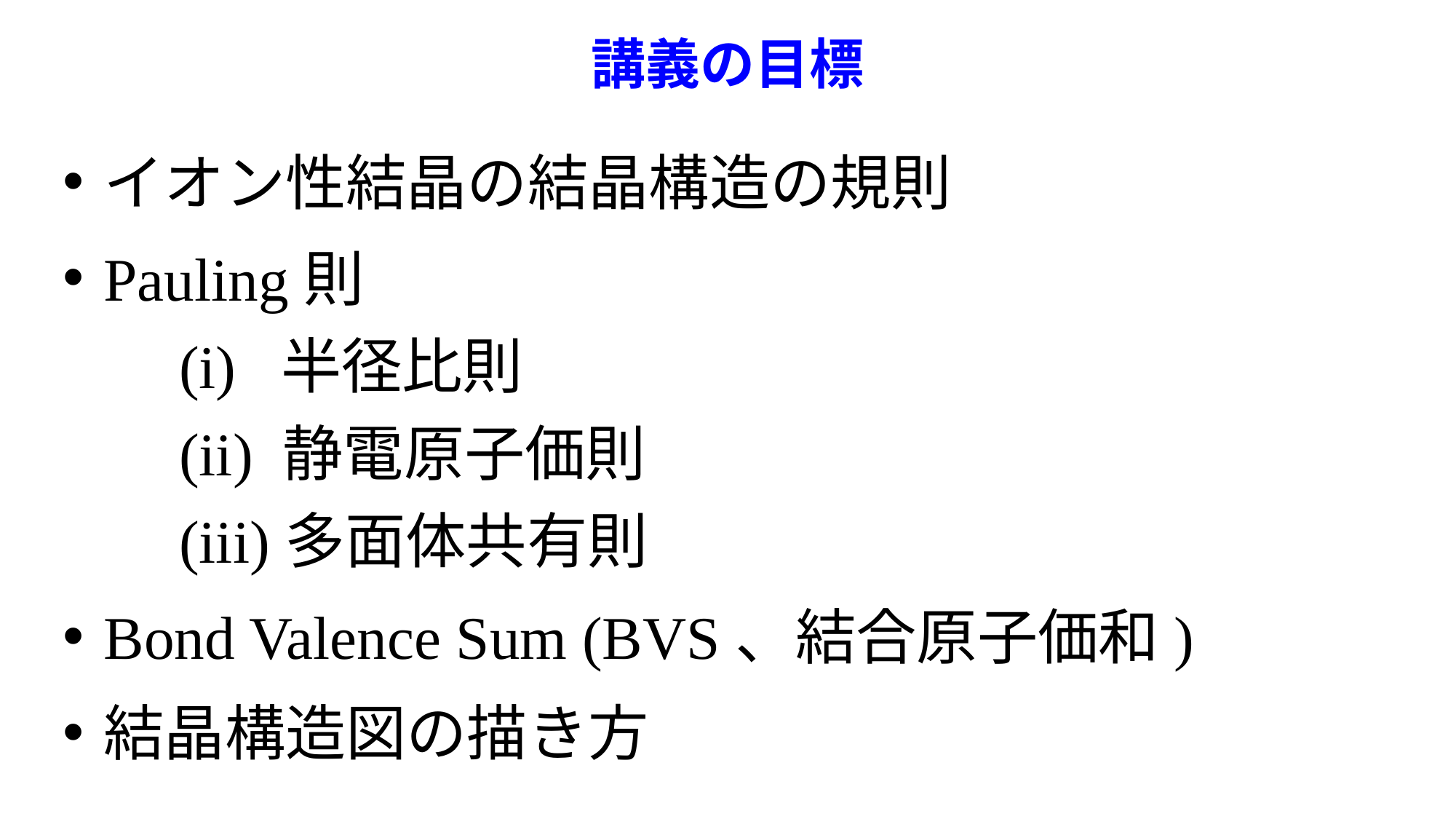

# 講義の目標
イオン性結晶の結晶構造の規則
Pauling則
　(i)  半径比則
　(ii) 静電原子価則
　(iii)多面体共有則
Bond Valence Sum (BVS、結合原子価和)
結晶構造図の描き方